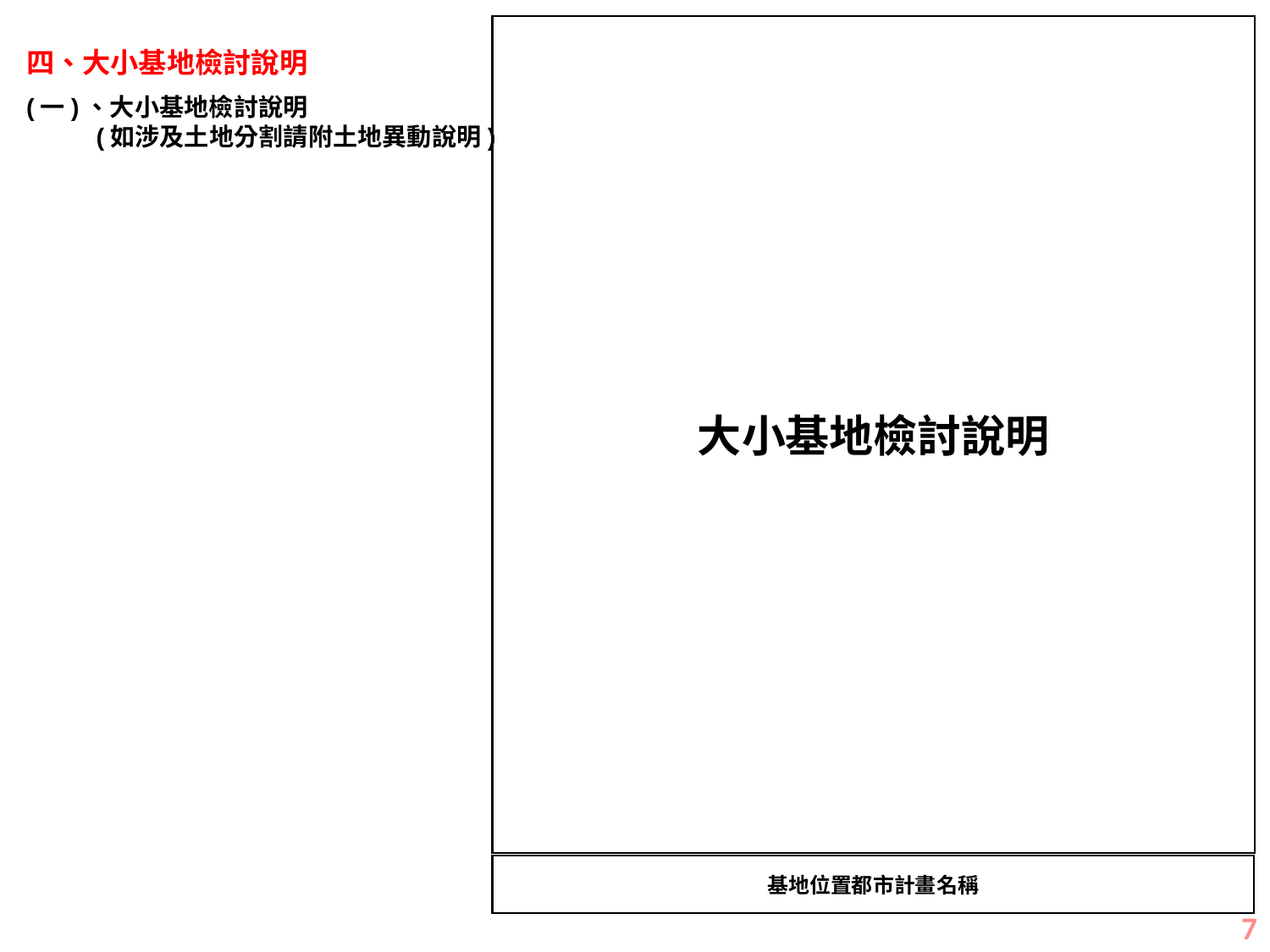

大小基地檢討說明
四、大小基地檢討說明
(一)、大小基地檢討說明
          (如涉及土地分割請附土地異動說明)
基地位置都市計畫名稱
7